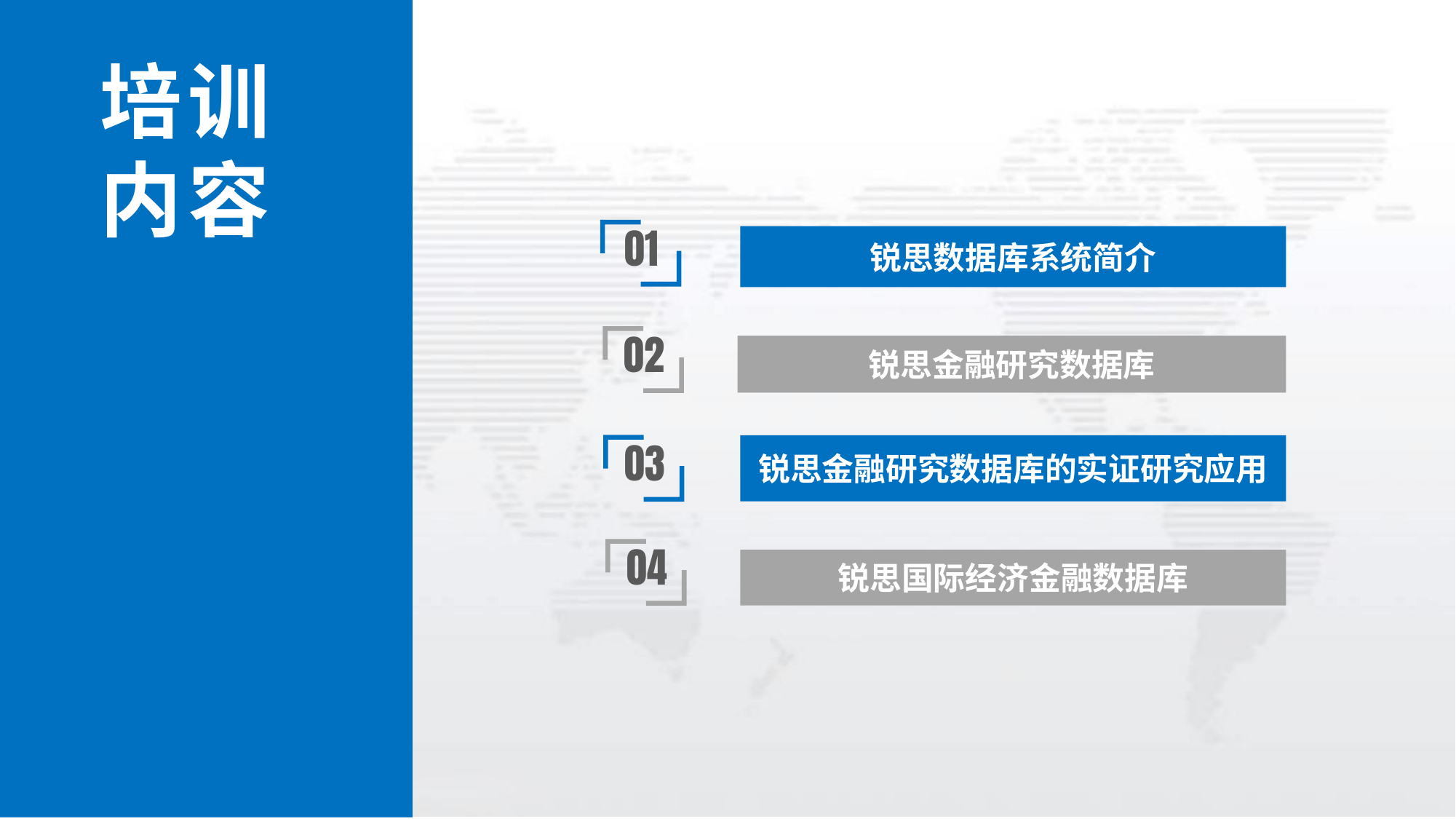

培 训
内 容

01

锐思数据库系统简介
02

锐思金融研究数据库
03

锐思金融研究数据库的实证研究应用
04

锐思国际经济金融数据库